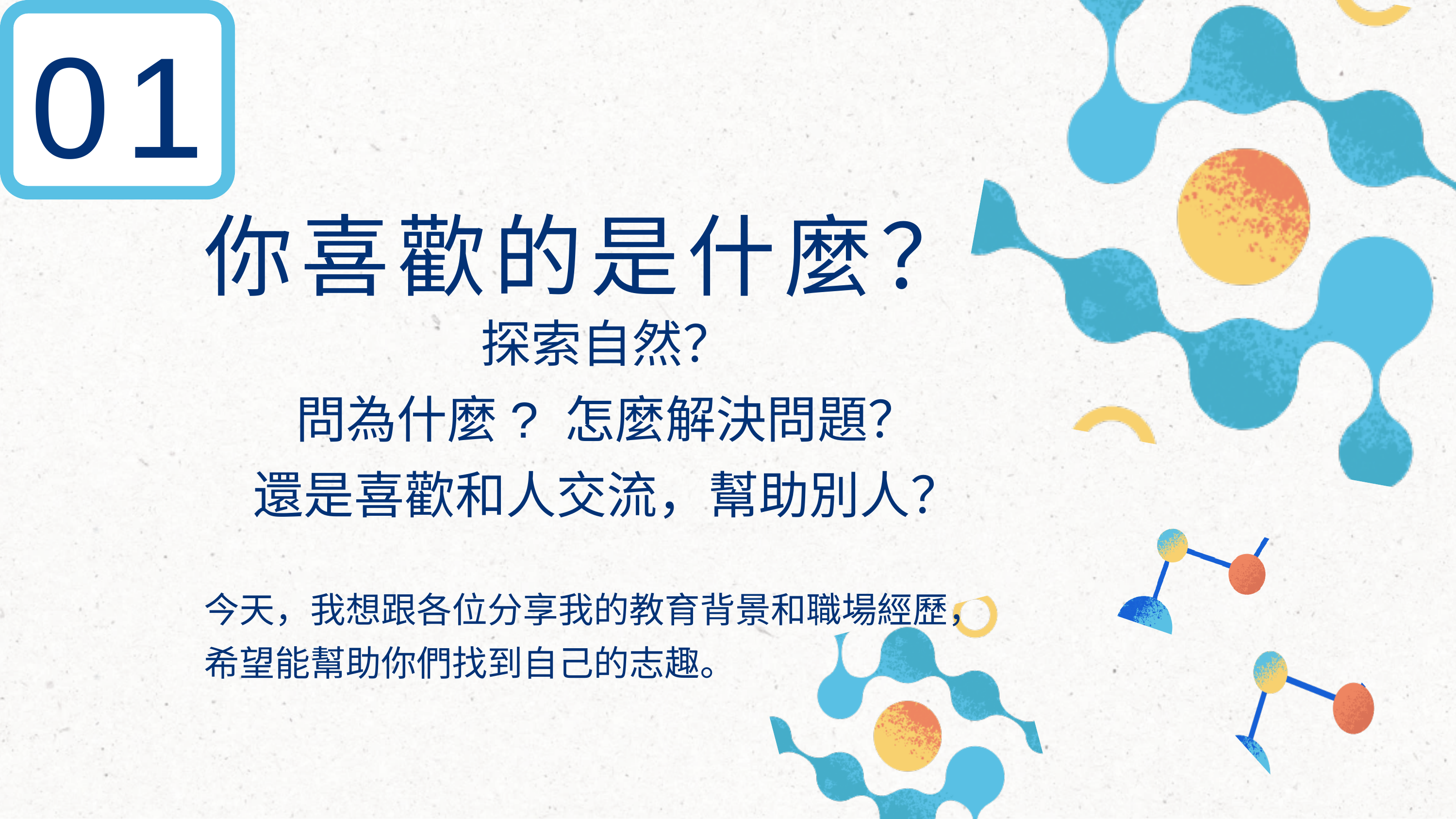

01

你喜歡的是什麼？
探索自然？
問為什麼? 怎麼解決問題？
還是喜歡和人交流，幫助別人？

今天，我想跟各位分享我的教育背景和職場經歷，希望能幫助你們找到自己的志趣。